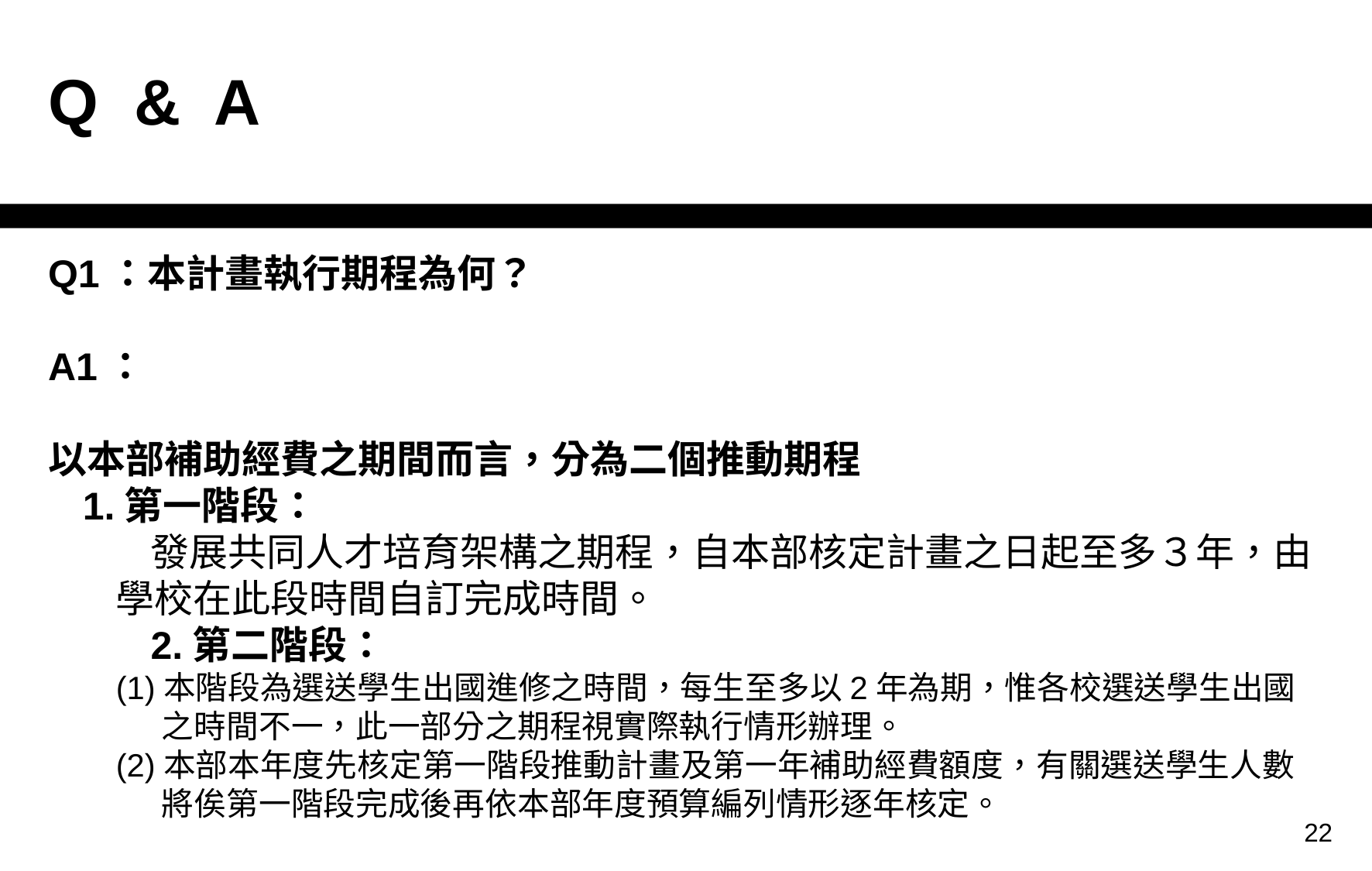

| Q & A |
| --- |

Q1：本計畫執行期程為何？

A1：

以本部補助經費之期間而言，分為二個推動期程
1.第一階段：
發展共同人才培育架構之期程，自本部核定計畫之日起至多３年，由學校在此段時間自訂完成時間。
2.第二階段：
(1)本階段為選送學生出國進修之時間，每生至多以2年為期，惟各校選送學生出國之時間不一，此一部分之期程視實際執行情形辦理。
(2)本部本年度先核定第一階段推動計畫及第一年補助經費額度，有關選送學生人數將俟第一階段完成後再依本部年度預算編列情形逐年核定。
22